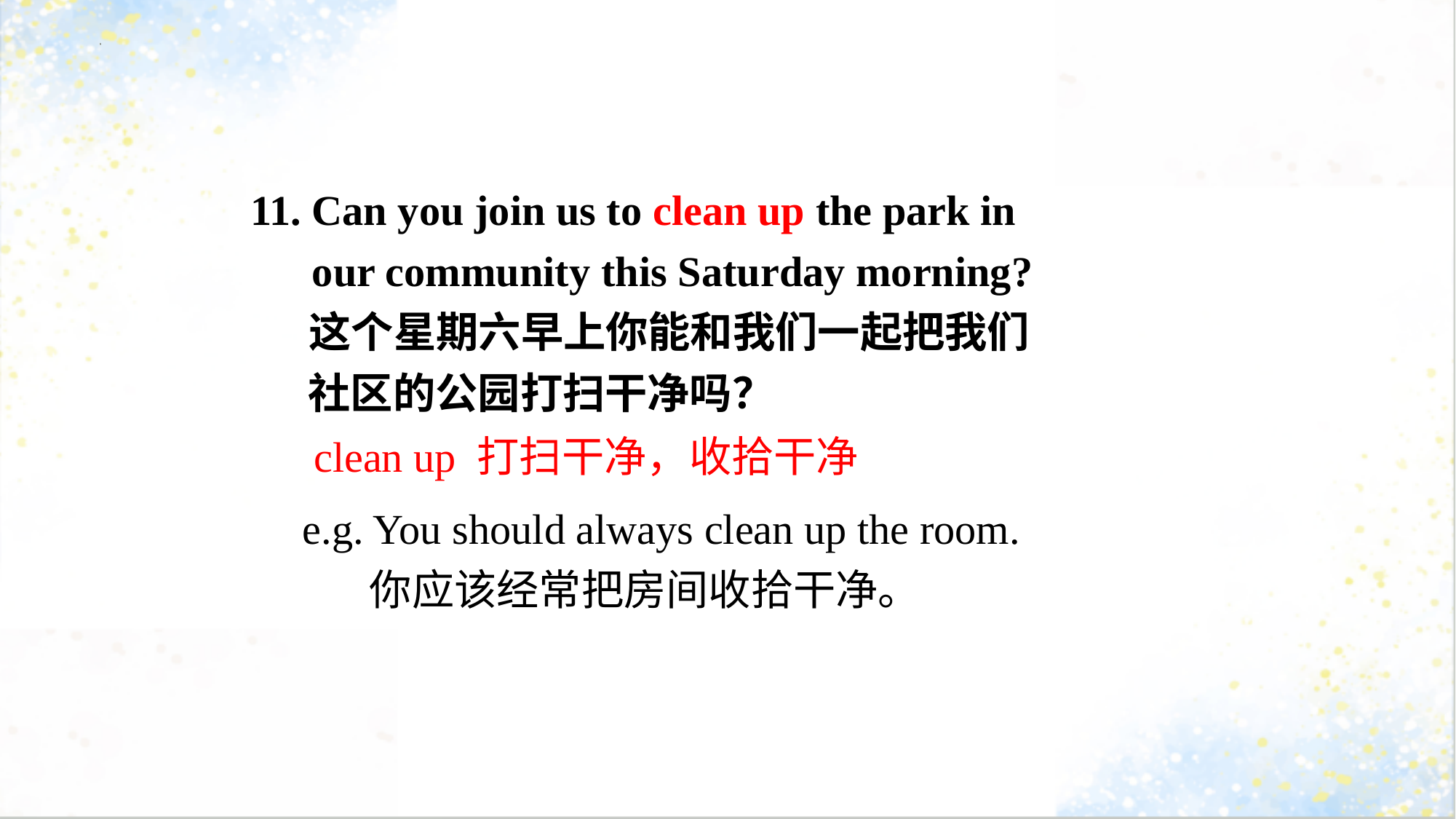

11. Can you join us to clean up the park in our community this Saturday morning?
     这个星期六早上你能和我们一起把我们社区的公园打扫干净吗？
clean up 打扫干净，收拾干净
e.g. You should always clean up the room.
      你应该经常把房间收拾干净。